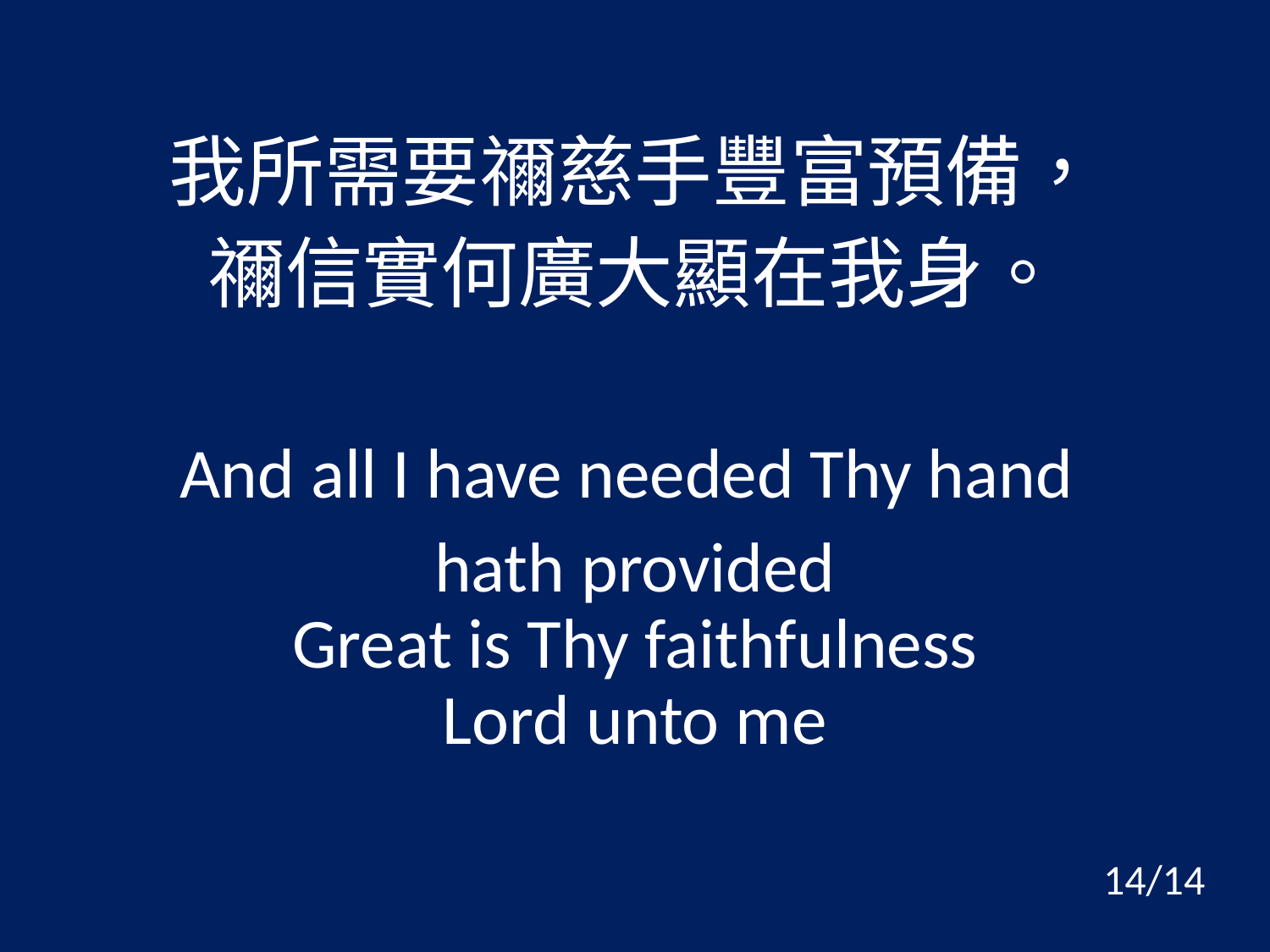

我所需要禰慈手豐富預備，
禰信實何廣大顯在我身。

And all I have needed Thy hand
hath provided
Great is Thy faithfulness
Lord unto me

14/14